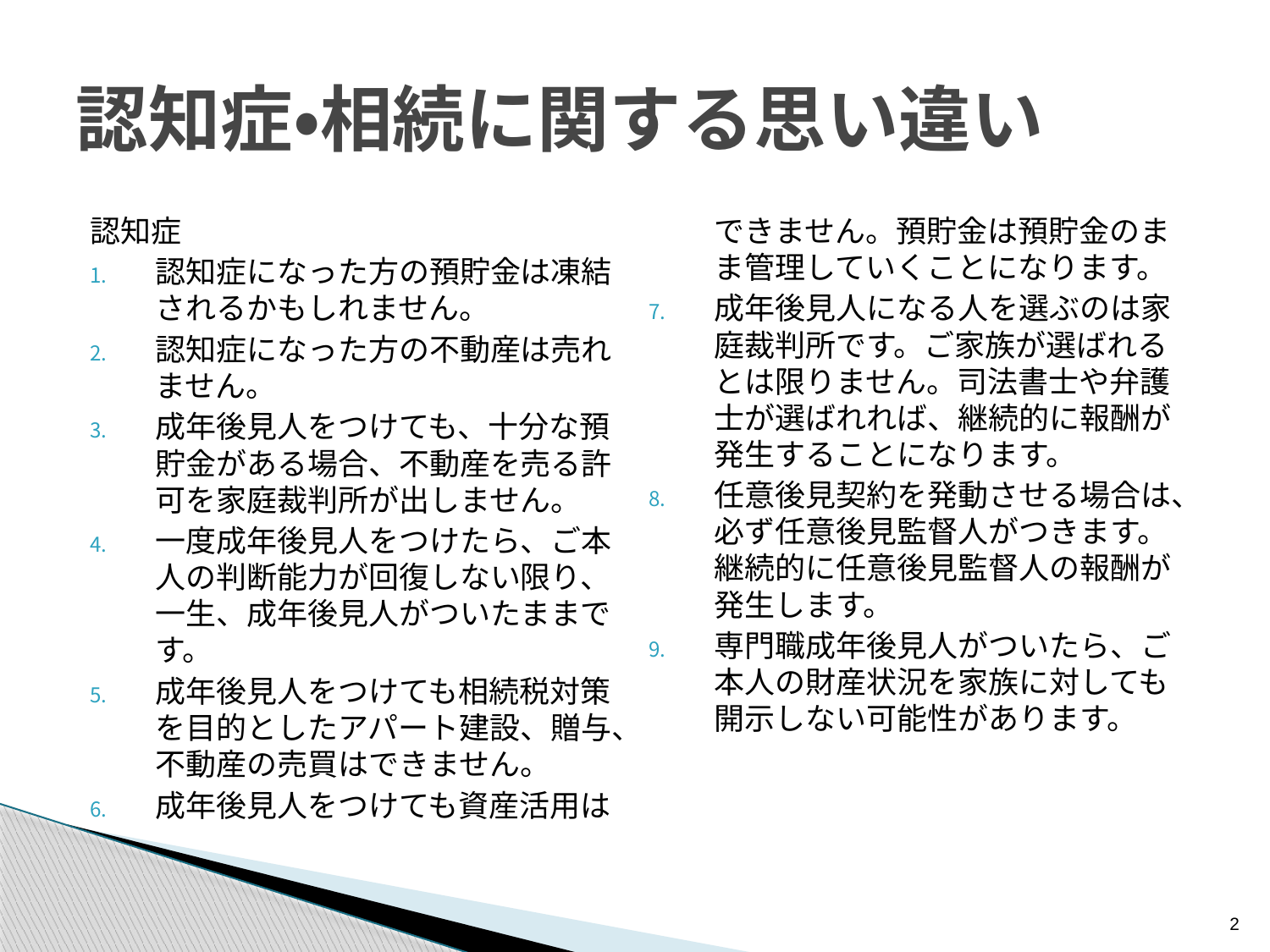

# 認知症・相続に関する思い違い
認知症
認知症になった方の預貯金は凍結されるかもしれません。
認知症になった方の不動産は売れません。
成年後見人をつけても、十分な預貯金がある場合、不動産を売る許可を家庭裁判所が出しません。
一度成年後見人をつけたら、ご本人の判断能力が回復しない限り、一生、成年後見人がついたままです。
成年後見人をつけても相続税対策を目的としたアパート建設、贈与、不動産の売買はできません。
成年後見人をつけても資産活用はできません。預貯金は預貯金のまま管理していくことになります。
成年後見人になる人を選ぶのは家庭裁判所です。ご家族が選ばれるとは限りません。司法書士や弁護士が選ばれれば、継続的に報酬が発生することになります。
任意後見契約を発動させる場合は、必ず任意後見監督人がつきます。継続的に任意後見監督人の報酬が発生します。
専門職成年後見人がついたら、ご本人の財産状況を家族に対しても開示しない可能性があります。
2